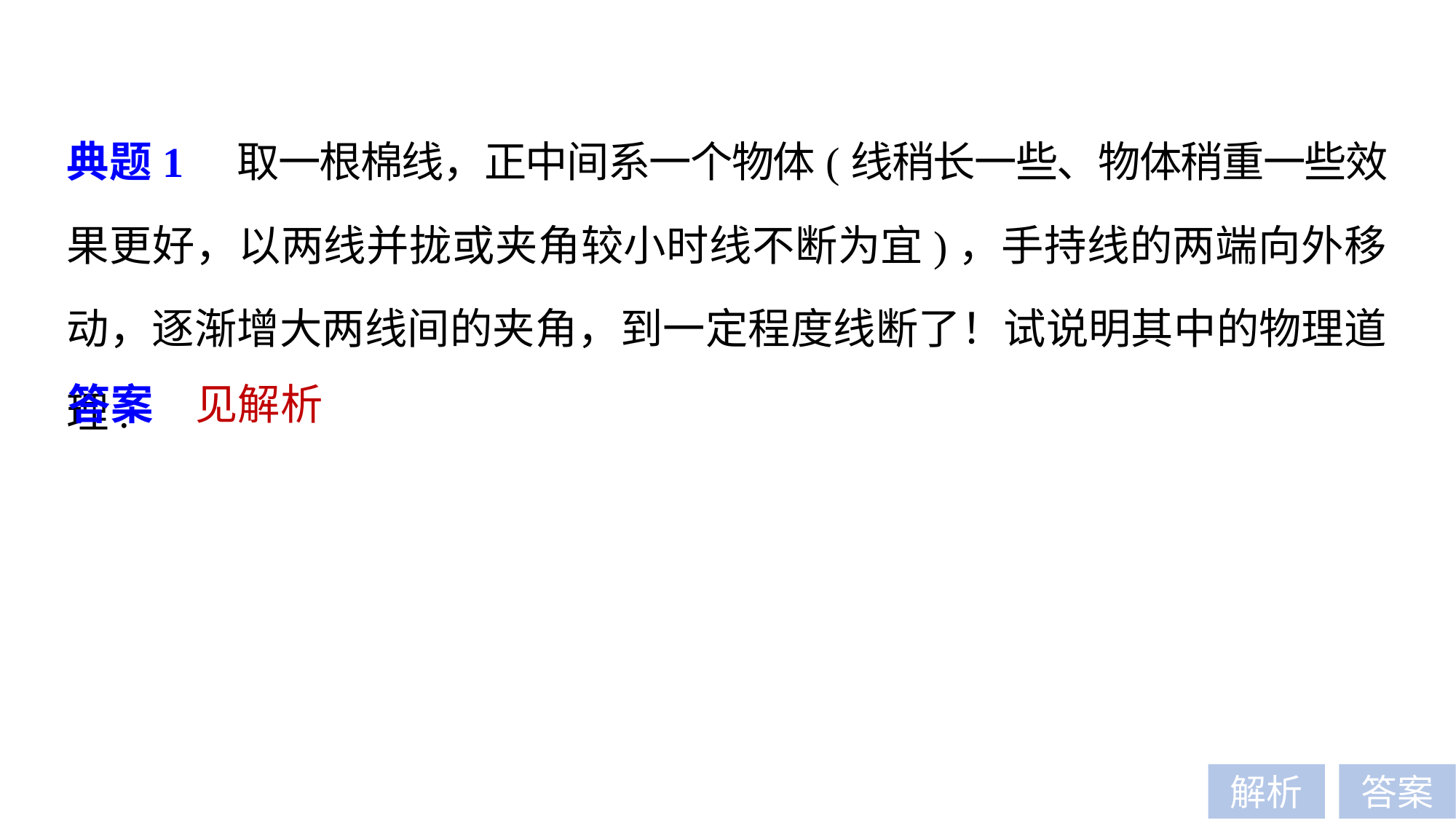

典题1　取一根棉线，正中间系一个物体(线稍长一些、物体稍重一些效果更好，以两线并拢或夹角较小时线不断为宜)，手持线的两端向外移动，逐渐增大两线间的夹角，到一定程度线断了！试说明其中的物理道理.
答案　见解析
解析
答案